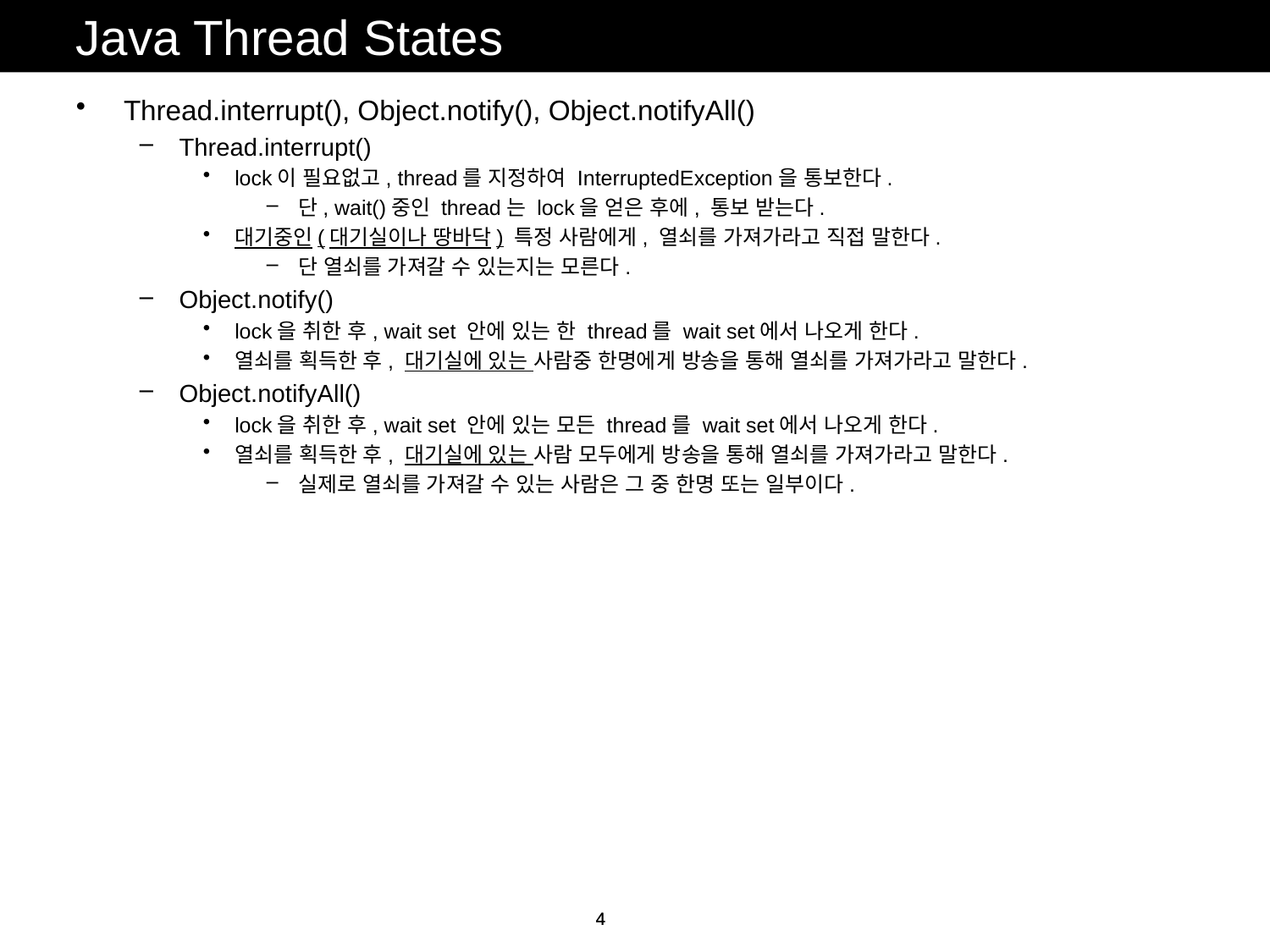

# Java Thread States
Thread.interrupt(), Object.notify(), Object.notifyAll()
Thread.interrupt()
lock이 필요없고, thread를 지정하여 InterruptedException을 통보한다.
단, wait()중인 thread는 lock을 얻은 후에, 통보 받는다.
대기중인(대기실이나 땅바닥) 특정 사람에게, 열쇠를 가져가라고 직접 말한다.
단 열쇠를 가져갈 수 있는지는 모른다.
Object.notify()
lock을 취한 후, wait set 안에 있는 한 thread를 wait set에서 나오게 한다.
열쇠를 획득한 후, 대기실에 있는 사람중 한명에게 방송을 통해 열쇠를 가져가라고 말한다.
Object.notifyAll()
lock을 취한 후, wait set 안에 있는 모든 thread를 wait set에서 나오게 한다.
열쇠를 획득한 후, 대기실에 있는 사람 모두에게 방송을 통해 열쇠를 가져가라고 말한다.
실제로 열쇠를 가져갈 수 있는 사람은 그 중 한명 또는 일부이다.